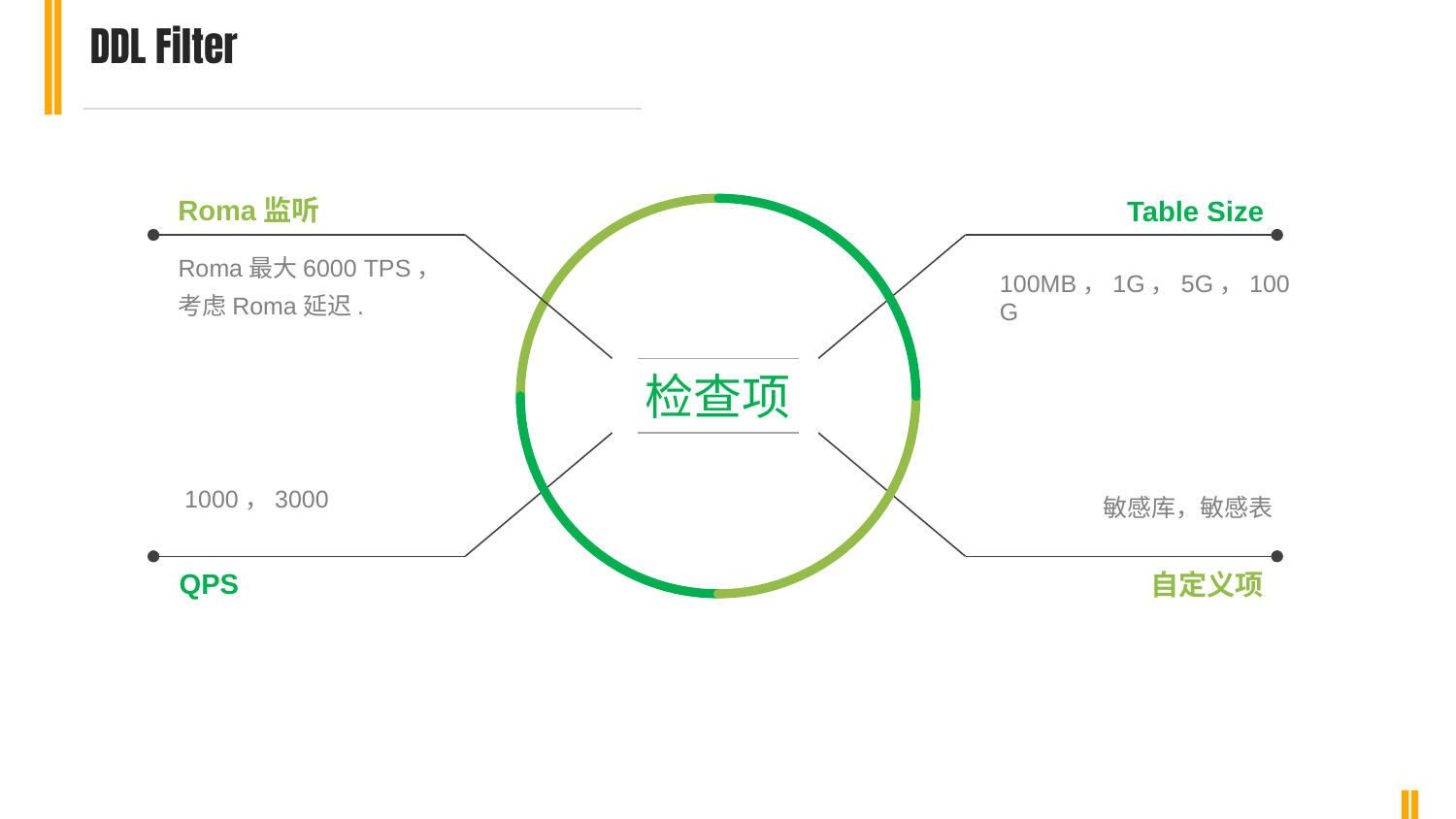

DDL Filter
Roma监听
Table Size

Roma最大6000 TPS，考虑Roma延迟.
100MB，1G，5G，100G
检查项
敏感库，敏感表
1000，3000
QPS
自定义项